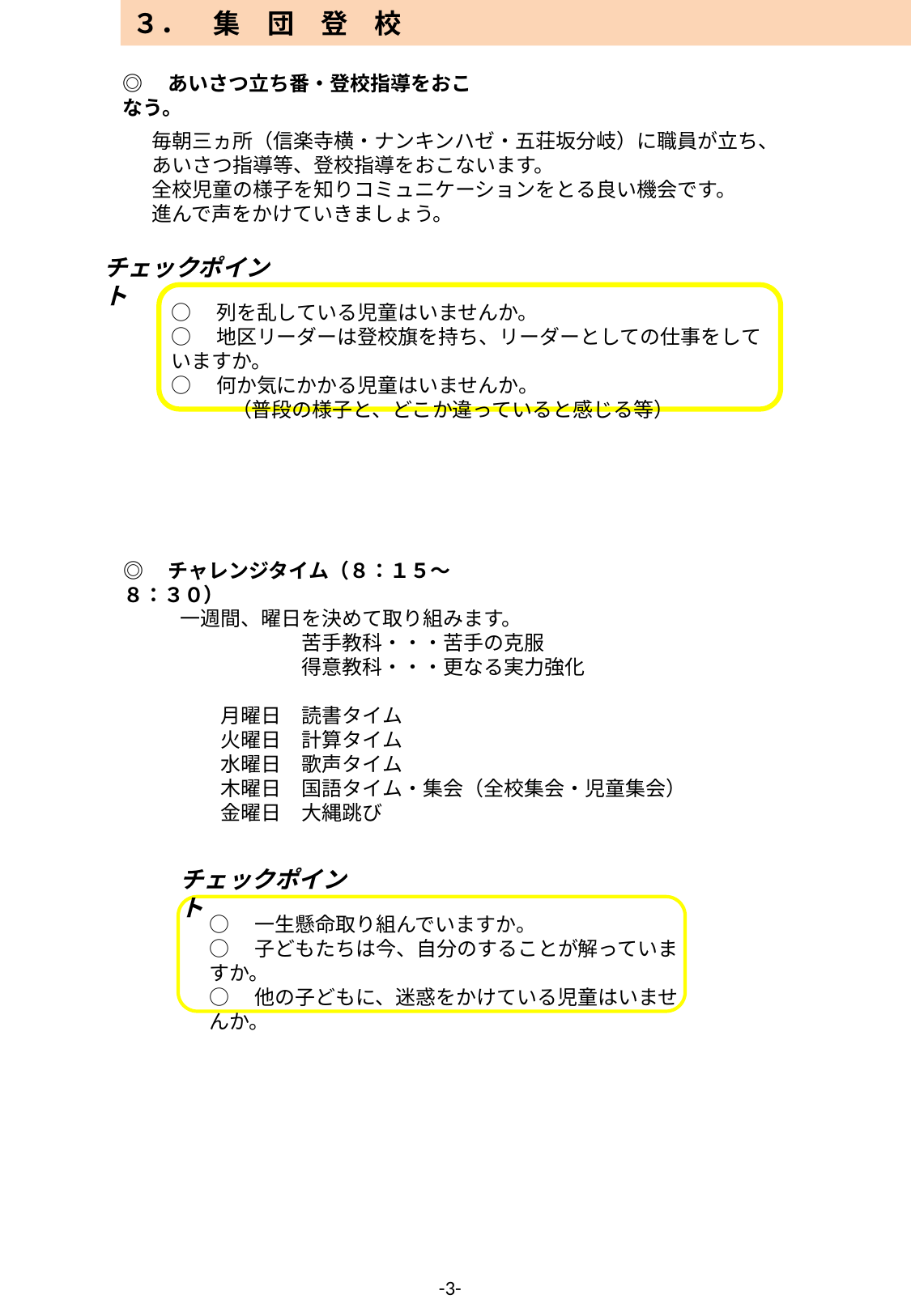

# ３．　集　団　登　校
◎　あいさつ立ち番・登校指導をおこなう。
毎朝三ヵ所（信楽寺横・ナンキンハゼ・五荘坂分岐）に職員が立ち、
あいさつ指導等、登校指導をおこないます。
全校児童の様子を知りコミュニケーションをとる良い機会です。
進んで声をかけていきましょう。
チェックポイント

○　列を乱している児童はいませんか。
○　地区リーダーは登校旗を持ち、リーダーとしての仕事をしていますか。
○　何か気にかかる児童はいませんか。
　　　（普段の様子と、どこか違っていると感じる等）

◎　チャレンジタイム（８：１５～８：３０）
一週間、曜日を決めて取り組みます。
　　　　　　苦手教科・・・苦手の克服
　　　　　　得意教科・・・更なる実力強化

　　月曜日　読書タイム
　　火曜日　計算タイム
　　水曜日　歌声タイム
　　木曜日　国語タイム・集会（全校集会・児童集会）
　　金曜日　大縄跳び

チェックポイント

○　一生懸命取り組んでいますか。
○　子どもたちは今、自分のすることが解っていますか。
○　他の子どもに、迷惑をかけている児童はいませんか。

-3-